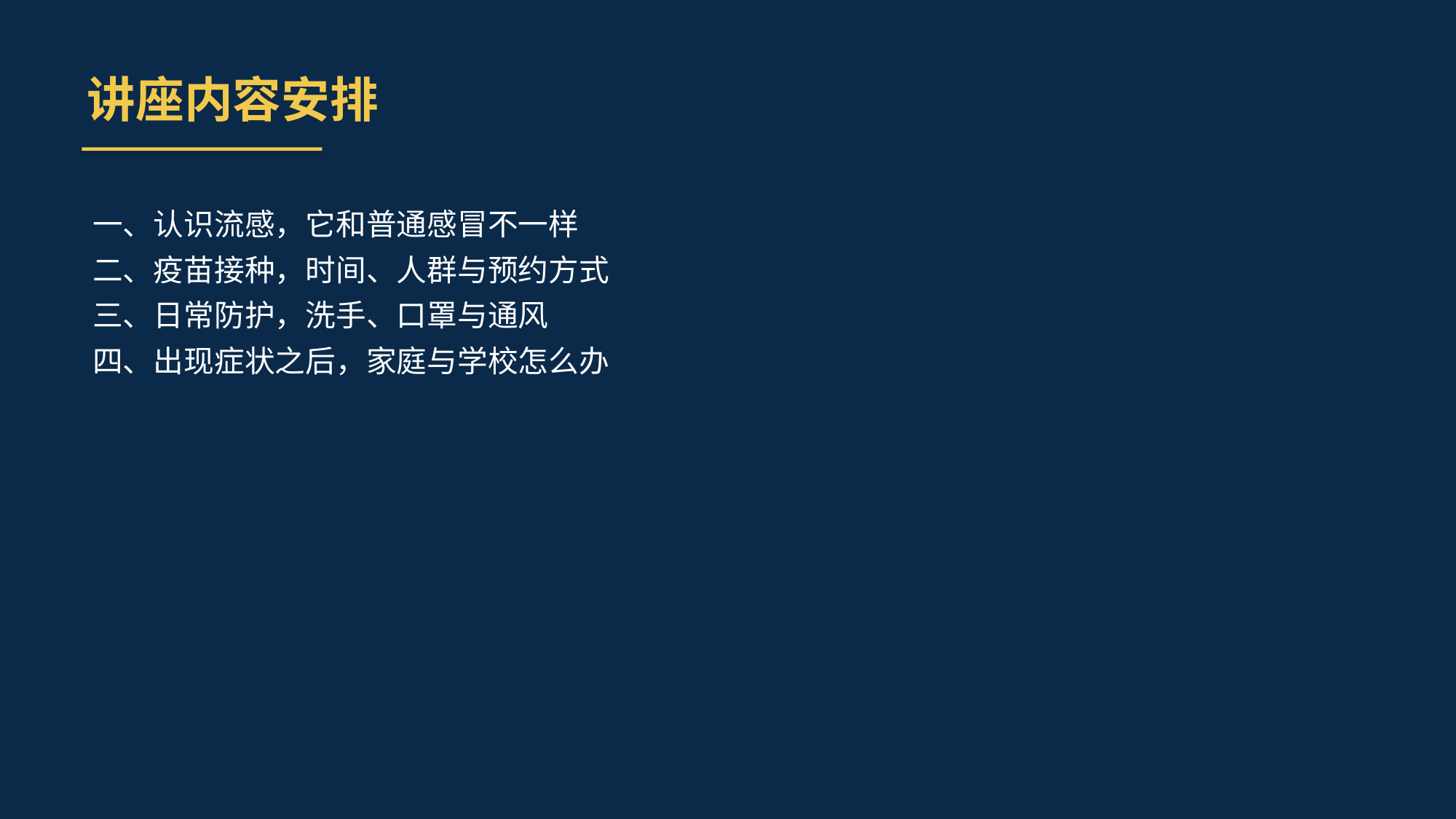

讲座内容安排

一、认识流感，它和普通感冒不一样
二、疫苗接种，时间、人群与预约方式
三、日常防护，洗手、口罩与通风
四、出现症状之后，家庭与学校怎么办